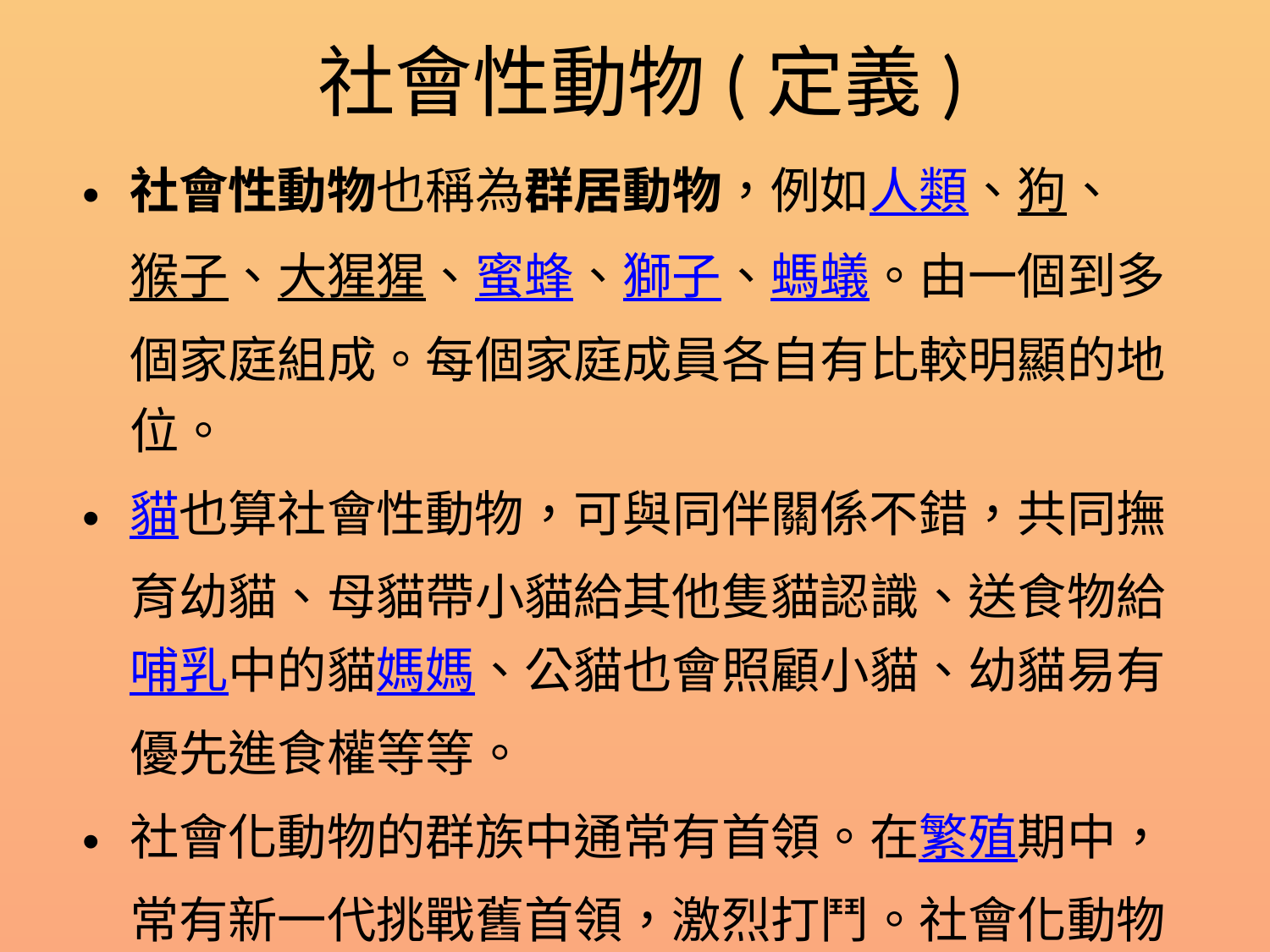

# 社會性動物(定義)
社會性動物也稱為群居動物，例如人類、狗、猴子、大猩猩、蜜蜂、獅子、螞蟻。由一個到多個家庭組成。每個家庭成員各自有比較明顯的地位。
貓也算社會性動物，可與同伴關係不錯，共同撫育幼貓、母貓帶小貓給其他隻貓認識、送食物給哺乳中的貓媽媽、公貓也會照顧小貓、幼貓易有優先進食權等等。
社會化動物的群族中通常有首領。在繁殖期中，常有新一代挑戰舊首領，激烈打鬥。社會化動物的群族會霸占地盤。